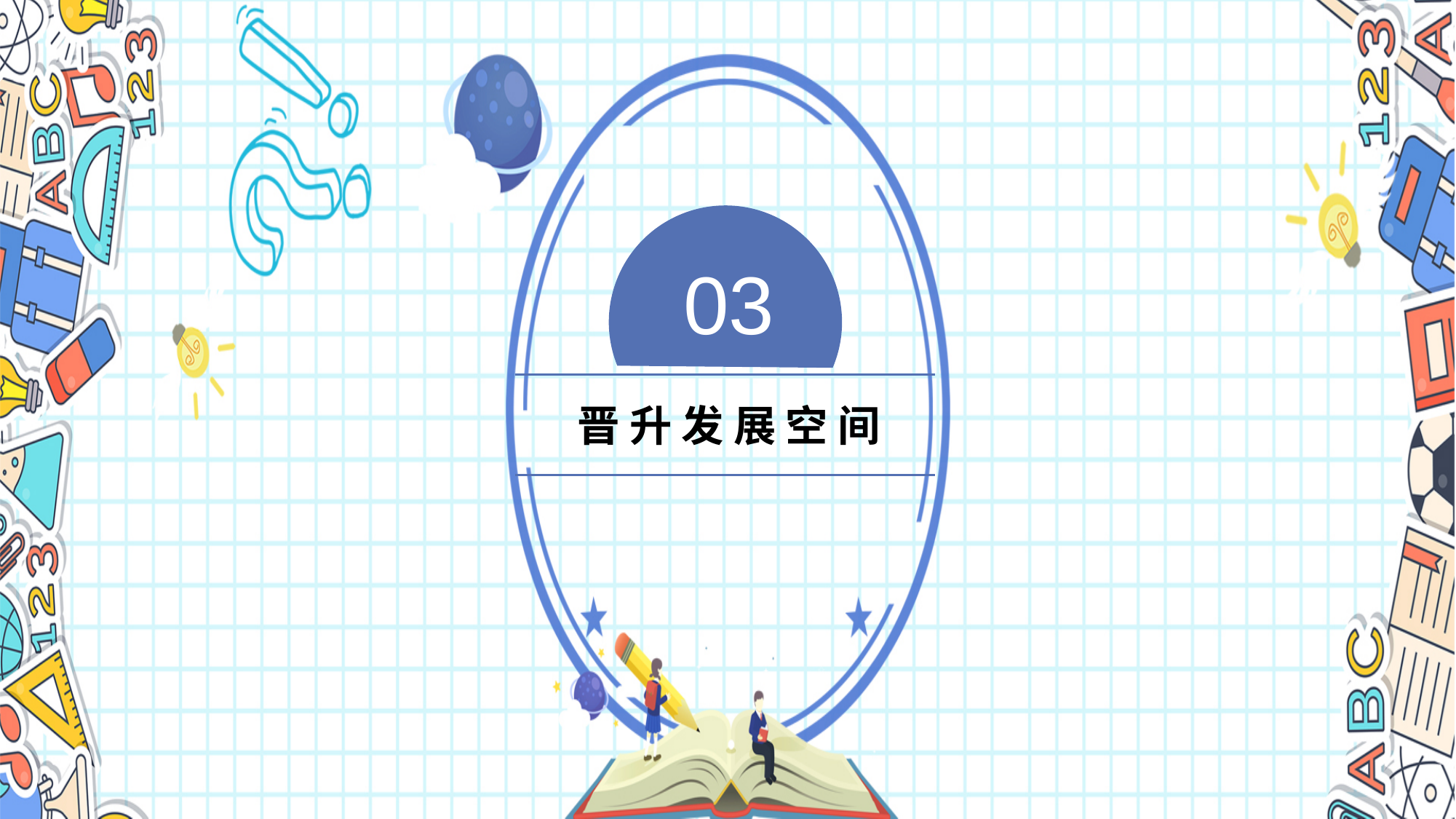

03
晋 升 发 展 空 间